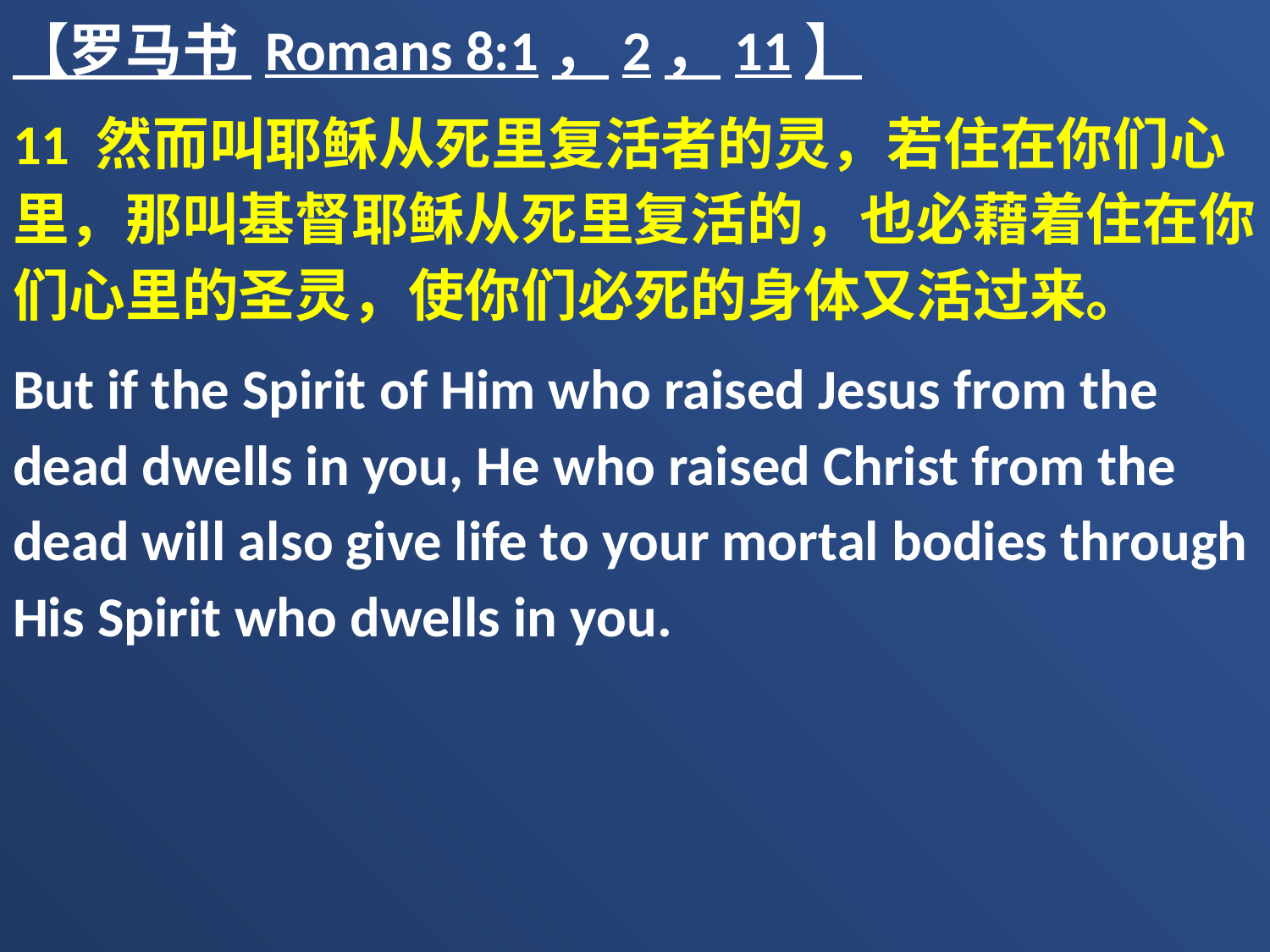

【罗马书 Romans 8:1，2，11】
11 然而叫耶稣从死里复活者的灵，若住在你们心里，那叫基督耶稣从死里复活的，也必藉着住在你们心里的圣灵，使你们必死的身体又活过来。
But if the Spirit of Him who raised Jesus from the dead dwells in you, He who raised Christ from the dead will also give life to your mortal bodies through His Spirit who dwells in you.